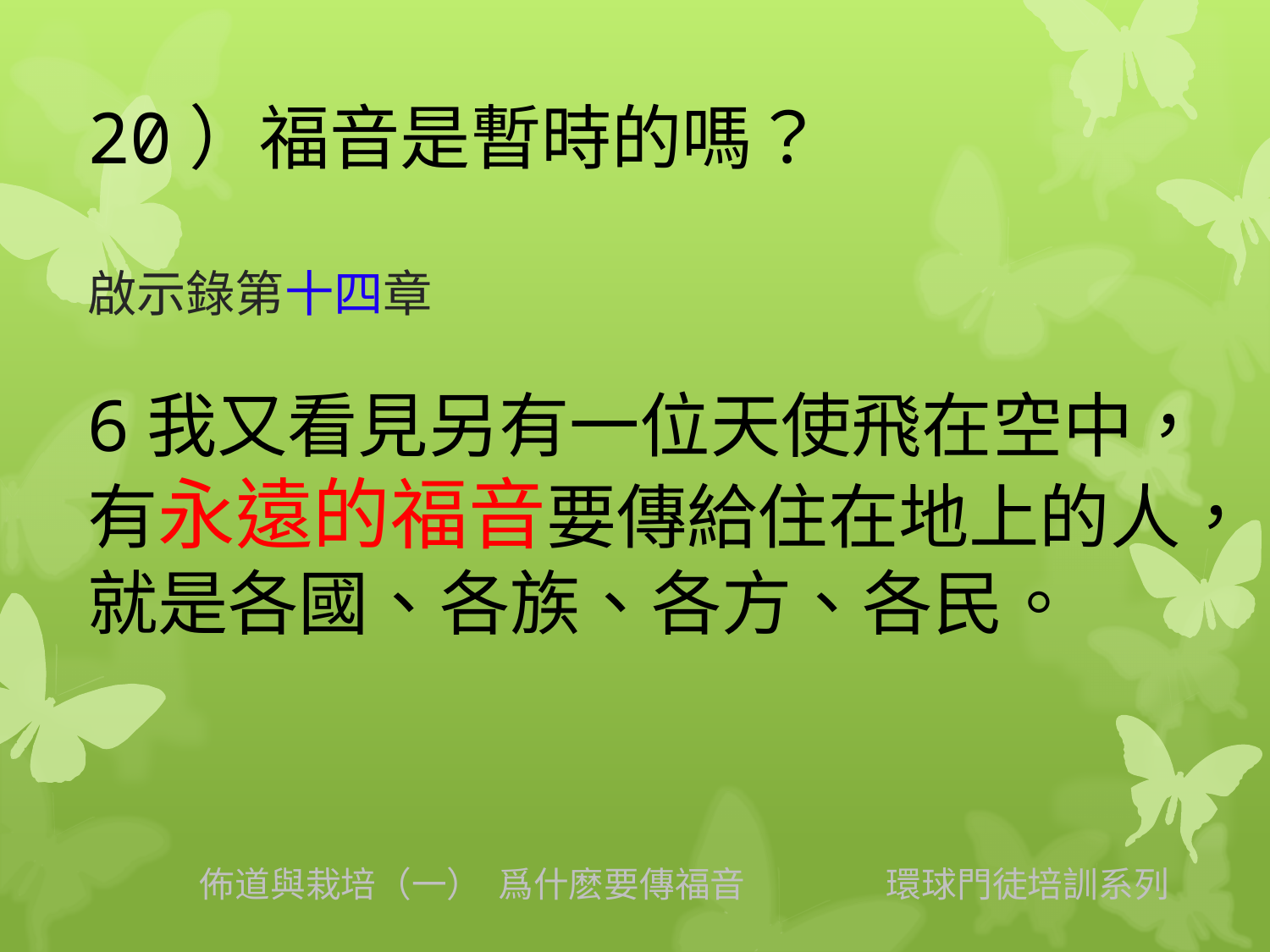

20）福音是暫時的嗎？

啟示錄第十四章

6我又看見另有一位天使飛在空中，有永遠的福音要傳給住在地上的人，就是各國、各族、各方、各民。